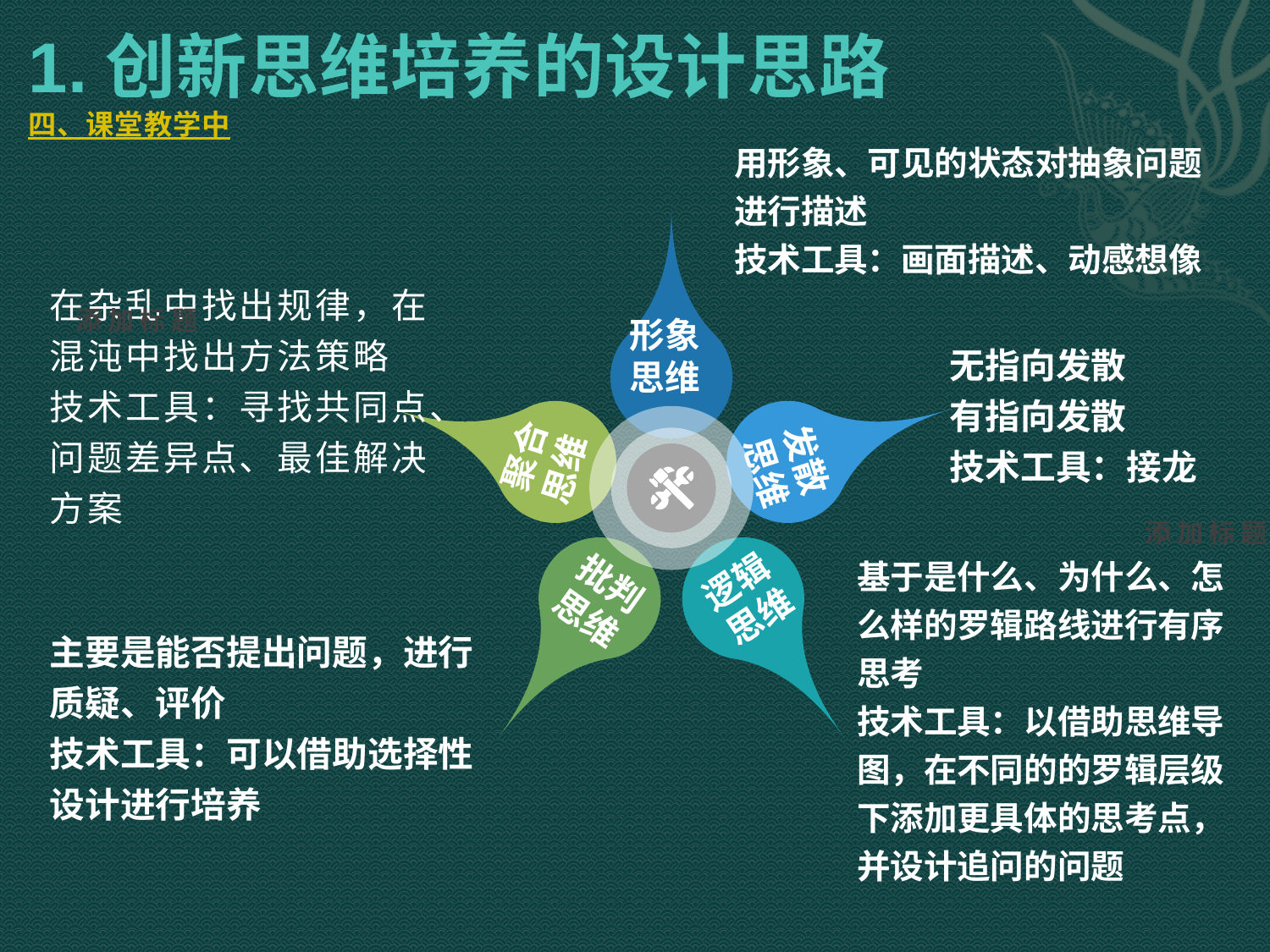

# 1.创新思维培养的设计思路四、课堂教学中
用形象、可见的状态对抽象问题进行描述
技术工具：画面描述、动感想像
在杂乱中找出规律，在混沌中找出方法策略
技术工具：寻找共同点、问题差异点、最佳解决方案
添加标题
形象思维

无指向发散
有指向发散
技术工具：接龙

聚合思维
发散思维

添加标题

基于是什么、为什么、怎么样的罗辑路线进行有序思考
技术工具：以借助思维导图，在不同的的罗辑层级下添加更具体的思考点，并设计追问的问题

逻辑思维
批判思维
主要是能否提出问题，进行质疑、评价
技术工具：可以借助选择性设计进行培养